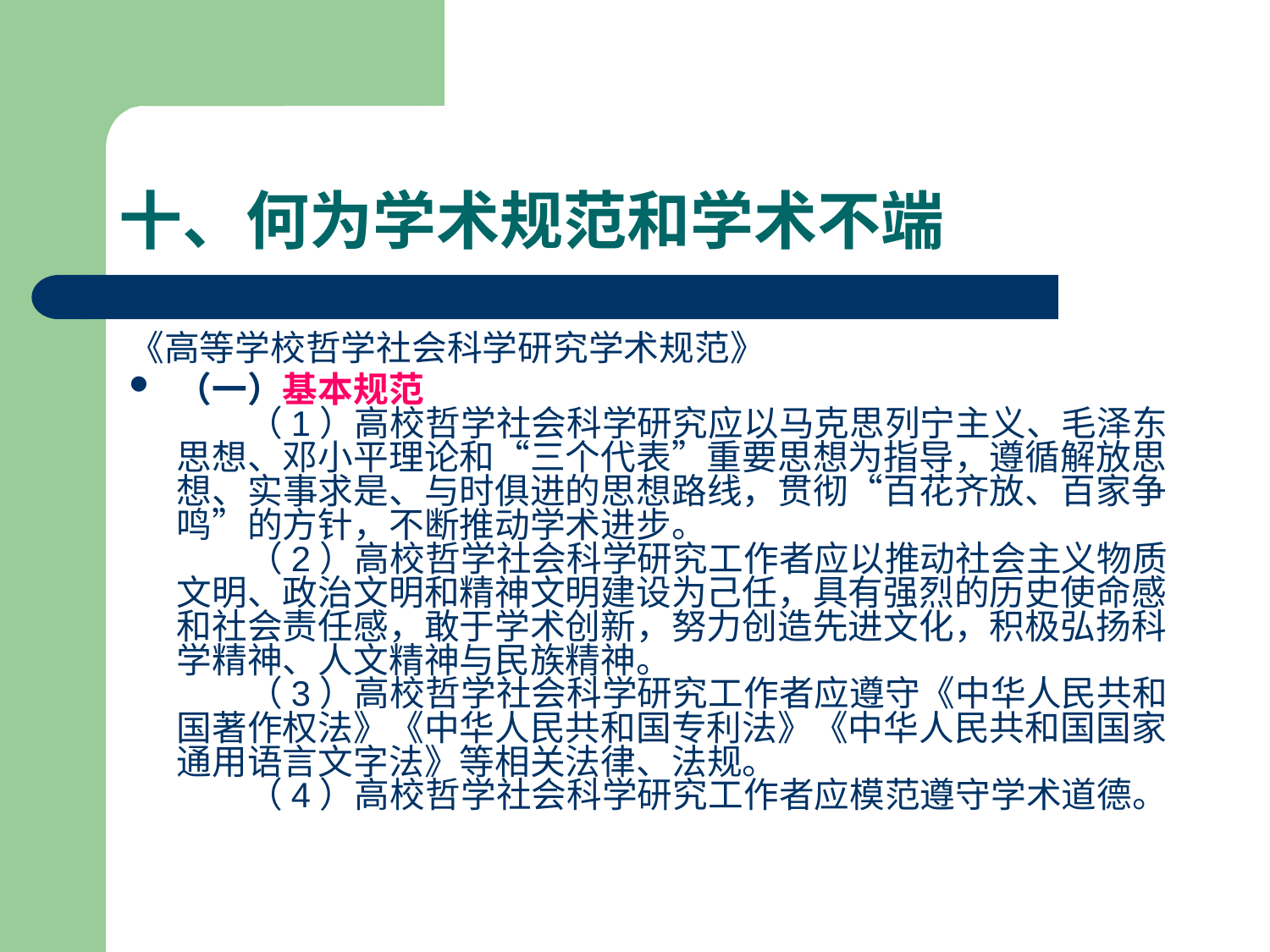

# 十、何为学术规范和学术不端
《高等学校哲学社会科学研究学术规范》
（一）基本规范　　
　　（1）高校哲学社会科学研究应以马克思列宁主义、毛泽东思想、邓小平理论和“三个代表”重要思想为指导，遵循解放思想、实事求是、与时俱进的思想路线，贯彻“百花齐放、百家争鸣”的方针，不断推动学术进步。　
　　（2）高校哲学社会科学研究工作者应以推动社会主义物质文明、政治文明和精神文明建设为己任，具有强烈的历史使命感和社会责任感，敢于学术创新，努力创造先进文化，积极弘扬科学精神、人文精神与民族精神。　
　　（3）高校哲学社会科学研究工作者应遵守《中华人民共和国著作权法》《中华人民共和国专利法》《中华人民共和国国家通用语言文字法》等相关法律、法规。　
　　（4）高校哲学社会科学研究工作者应模范遵守学术道德。